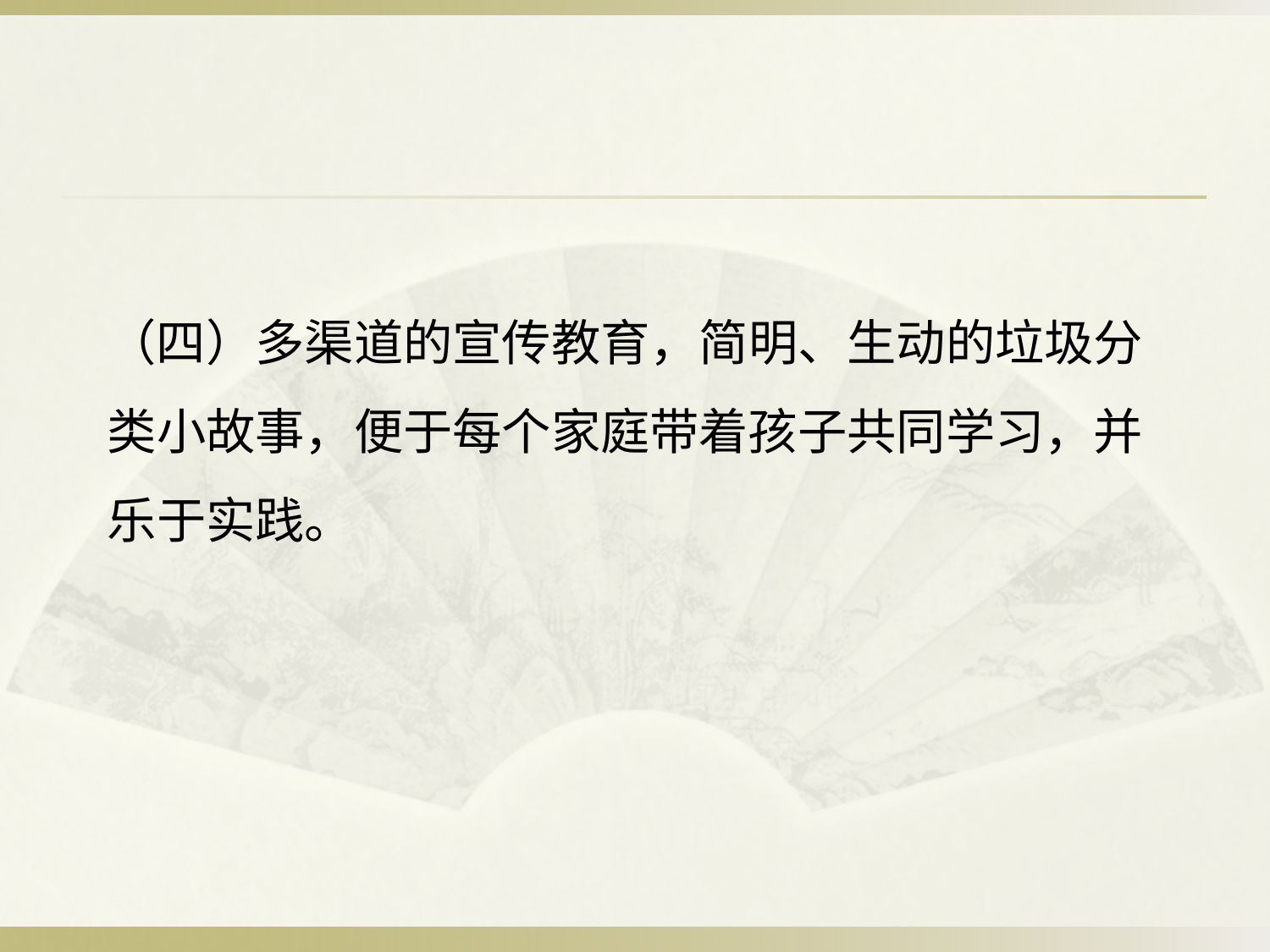

（四）多渠道的宣传教育，简明、生动的垃圾分类小故事，便于每个家庭带着孩子共同学习，并乐于实践。